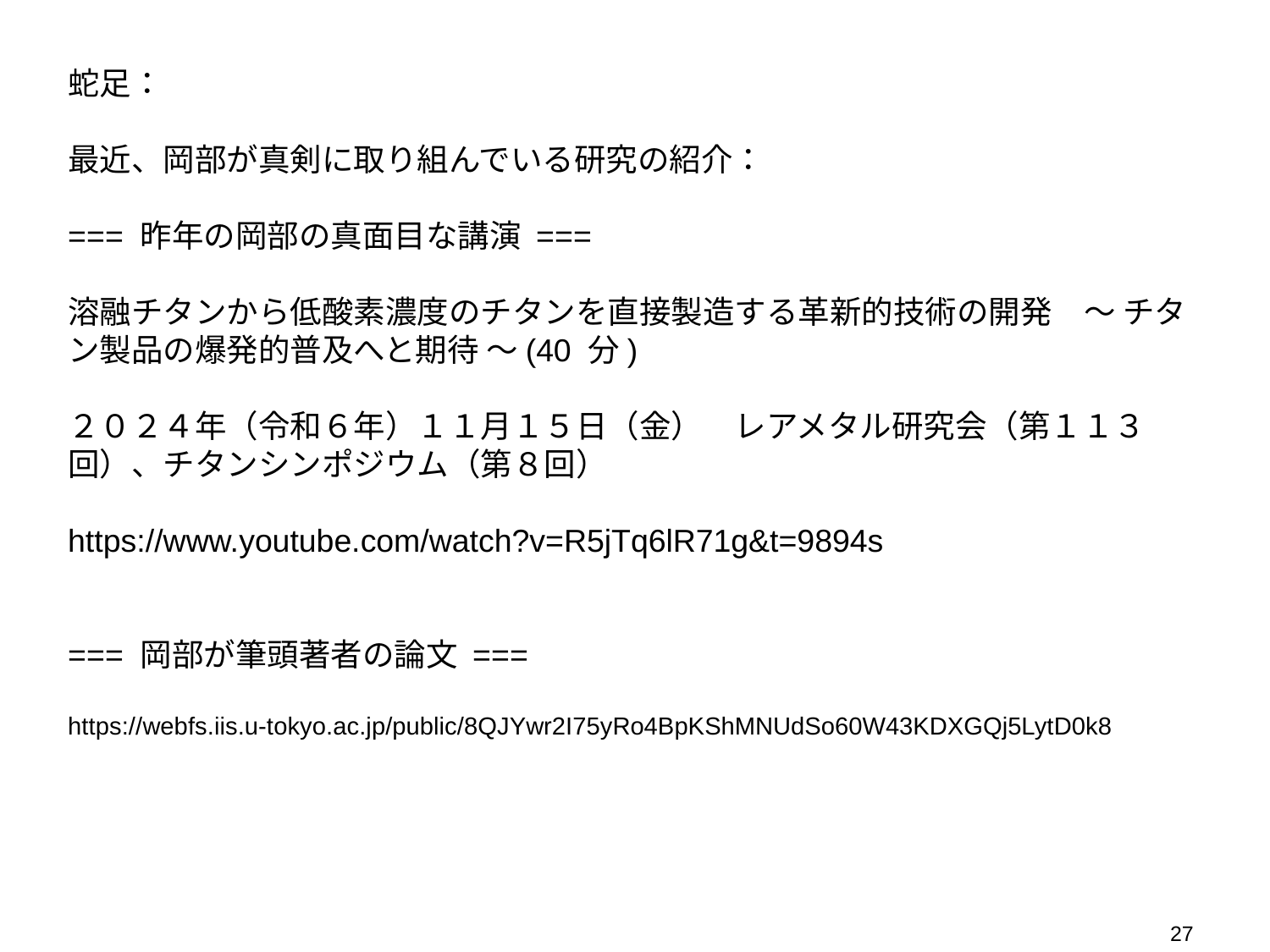

蛇足：

最近、岡部が真剣に取り組んでいる研究の紹介：

=== 昨年の岡部の真面目な講演 ===

溶融チタンから低酸素濃度のチタンを直接製造する革新的技術の開発　～ チタン製品の爆発的普及へと期待 ～(40 分)

２０２４年（令和６年）１１月１５日（金）　レアメタル研究会（第１１３回）、チタンシンポジウム（第８回）

https://www.youtube.com/watch?v=R5jTq6lR71g&t=9894s

=== 岡部が筆頭著者の論文 ===

https://webfs.iis.u-tokyo.ac.jp/public/8QJYwr2I75yRo4BpKShMNUdSo60W43KDXGQj5LytD0k8

27